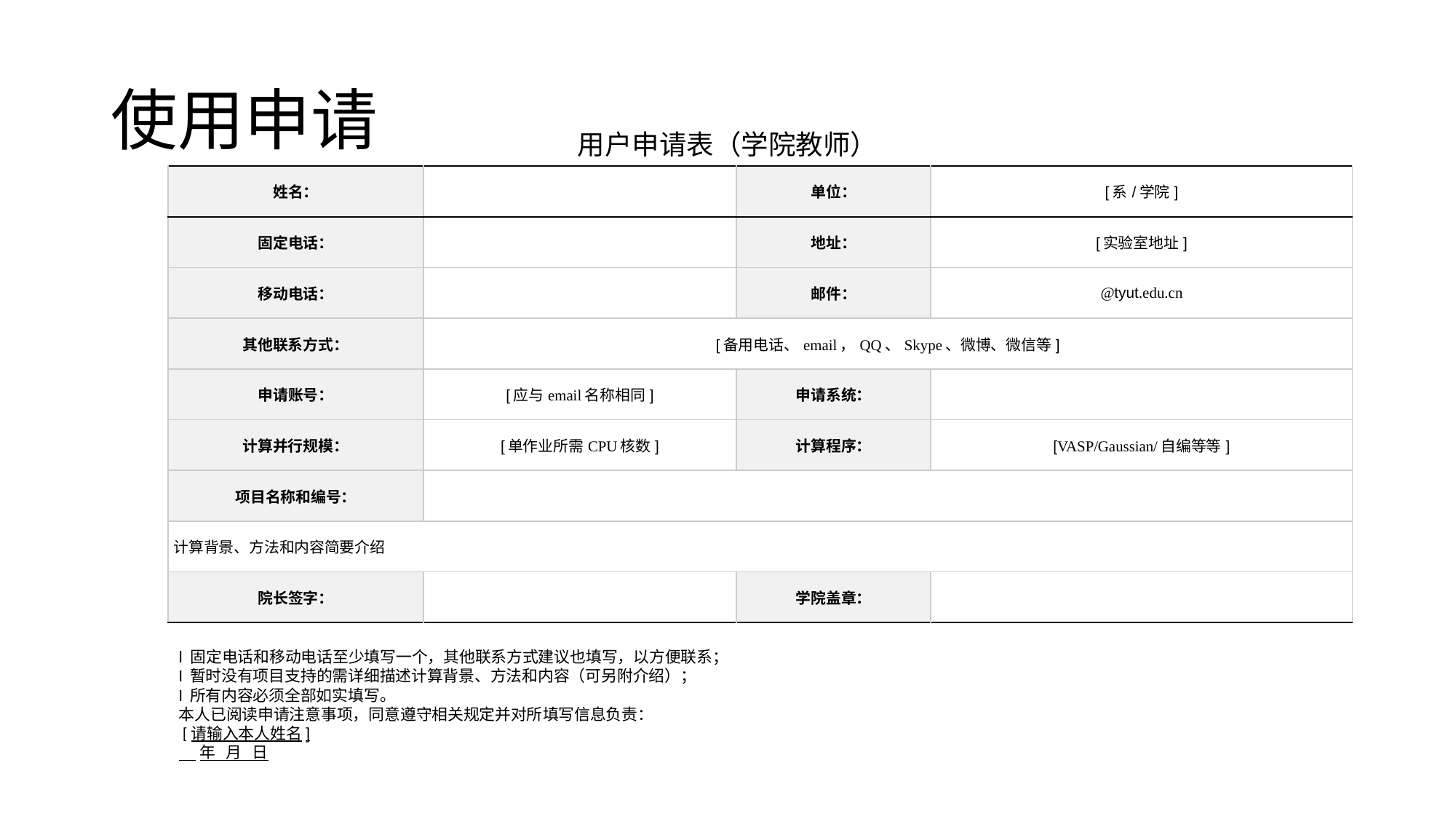

# 使用申请
用户申请表（学院教师）
| 姓名： |  | 单位： | [系/学院] |
| --- | --- | --- | --- |
| 固定电话： |  | 地址： | [实验室地址] |
| 移动电话： |  | 邮件： | @tyut.edu.cn |
| 其他联系方式： | [备用电话、email，QQ、Skype、微博、微信等] |  |  |
| 申请账号： | [应与email名称相同] | 申请系统： |  |
| 计算并行规模： | [单作业所需CPU核数] | 计算程序： | [VASP/Gaussian/自编等等] |
| 项目名称和编号： |  |  |  |
| 计算背景、方法和内容简要介绍 |  |  |  |
| 院长签字： |  | 学院盖章： |  |
l 固定电话和移动电话至少填写一个，其他联系方式建议也填写，以方便联系；l 暂时没有项目支持的需详细描述计算背景、方法和内容（可另附介绍）；l 所有内容必须全部如实填写。本人已阅读申请注意事项，同意遵守相关规定并对所填写信息负责： [请输入本人姓名]     年   月   日